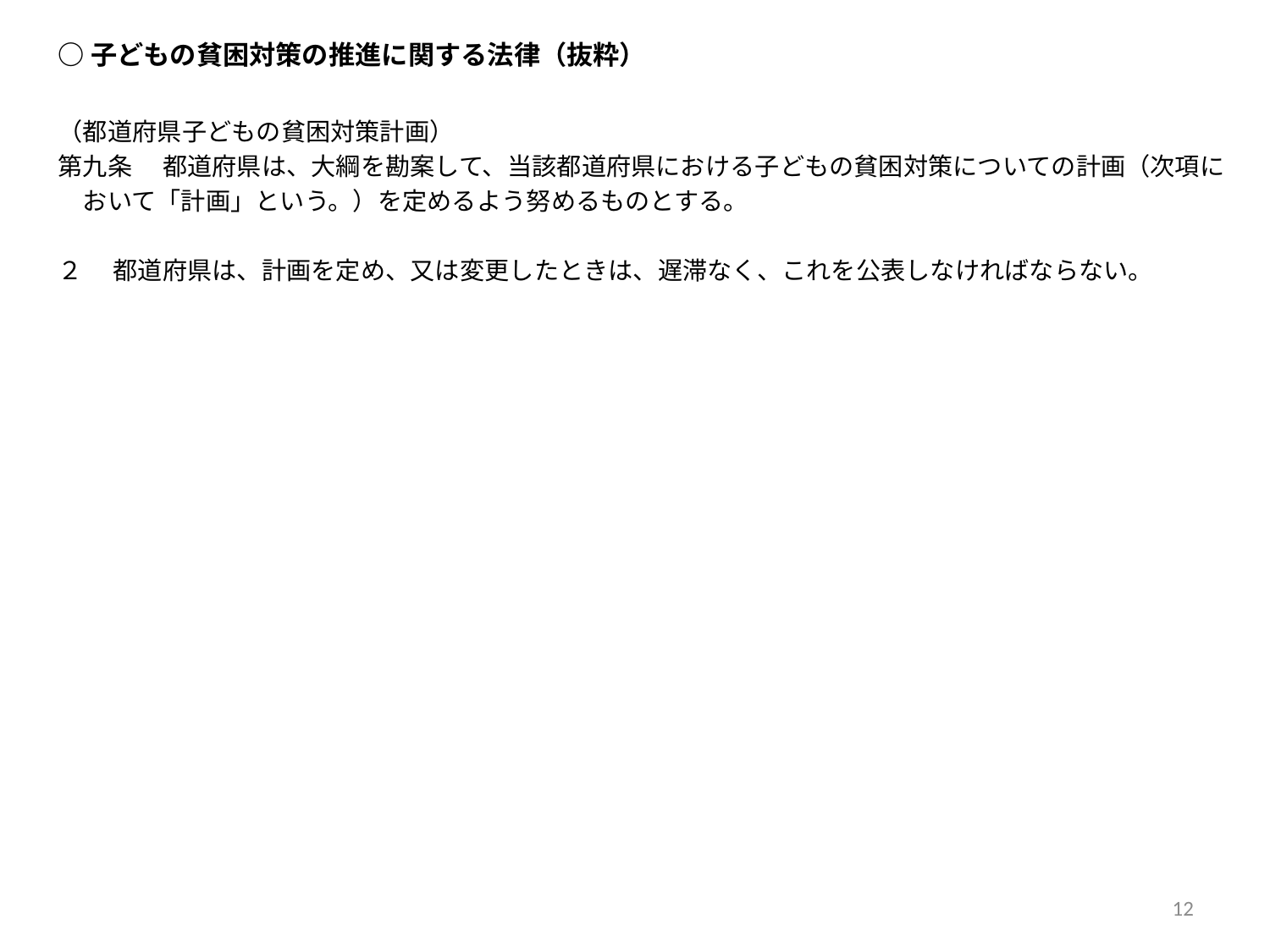

○子どもの貧困対策の推進に関する法律（抜粋）

（都道府県子どもの貧困対策計画）
第九条 　都道府県は、大綱を勘案して、当該都道府県における子どもの貧困対策についての計画（次項に
　おいて「計画」という。）を定めるよう努めるものとする。

２ 　都道府県は、計画を定め、又は変更したときは、遅滞なく、これを公表しなければならない。
12